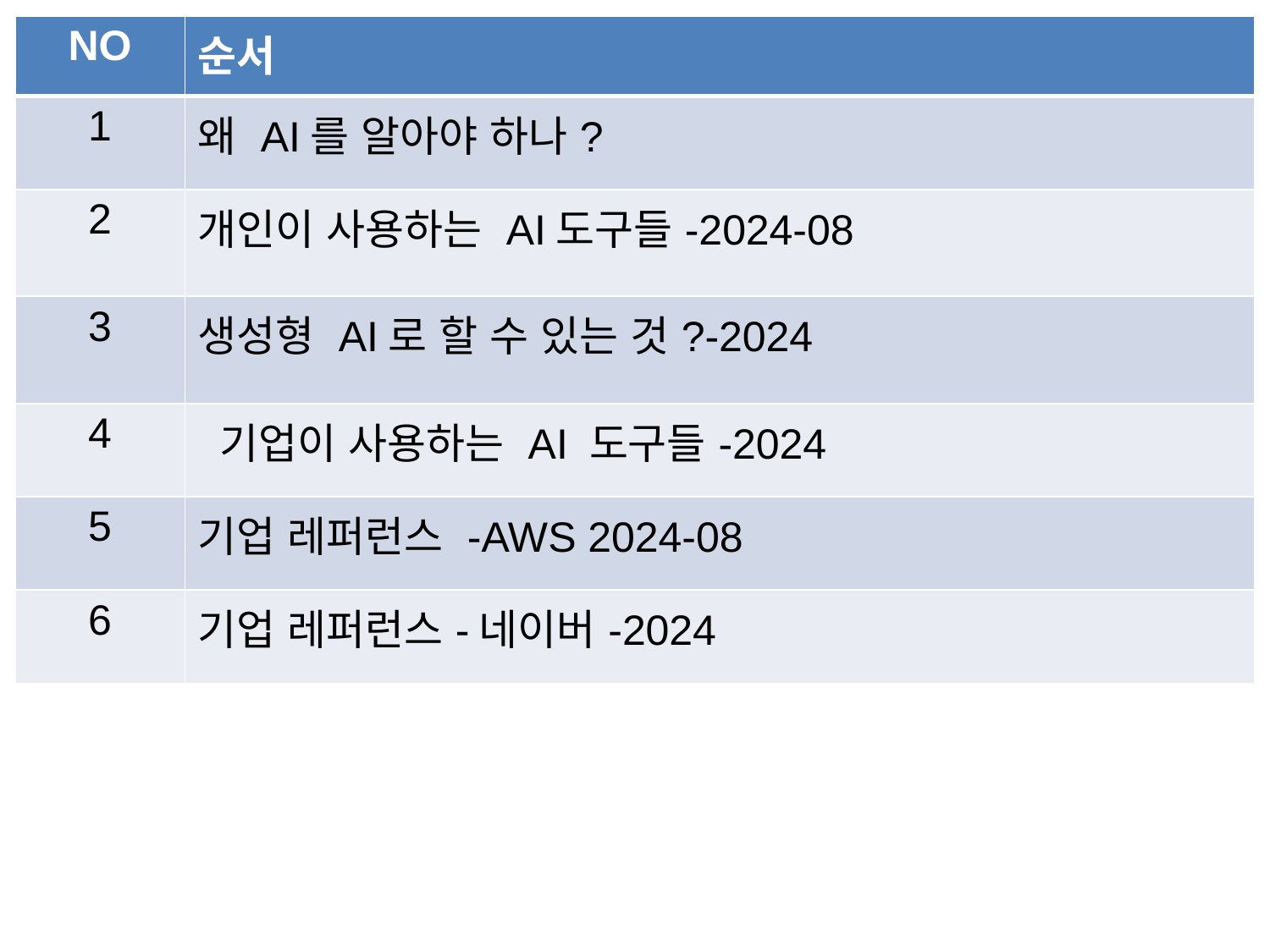

| NO | 순서 |
| --- | --- |
| 1 | 왜 AI를 알아야 하나? |
| 2 | 개인이 사용하는 AI도구들-2024-08 |
| 3 | 생성형 AI로 할 수 있는 것?-2024 |
| 4 | 기업이 사용하는 AI 도구들-2024 |
| 5 | 기업 레퍼런스 -AWS 2024-08 |
| 6 | 기업 레퍼런스-네이버-2024 |